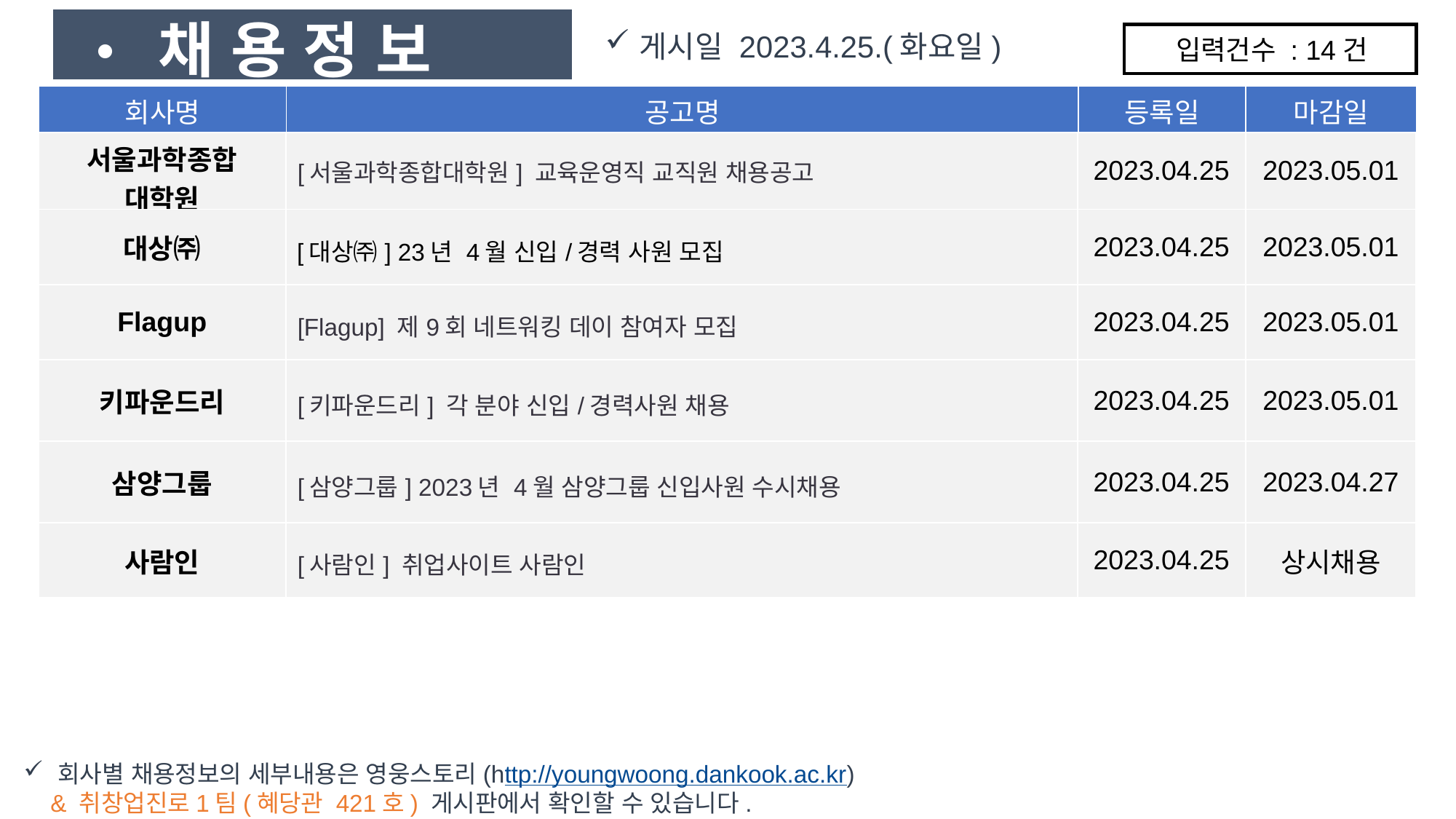

• 채 용 정 보

게시일 2023.4.25.(화요일)

입력건수 : 14건
| 회사명 | 공고명 | 등록일 | 마감일 |
| --- | --- | --- | --- |
| 서울과학종합 대학원 | [서울과학종합대학원] 교육운영직 교직원 채용공고 | 2023.04.25 | 2023.05.01 |
| --- | --- | --- | --- |
| 대상㈜ | [대상㈜] 23년 4월 신입/경력 사원 모집 | 2023.04.25 | 2023.05.01 |
| Flagup | [Flagup] 제9회 네트워킹 데이 참여자 모집 | 2023.04.25 | 2023.05.01 |
| 키파운드리 | [키파운드리] 각 분야 신입/경력사원 채용 | 2023.04.25 | 2023.05.01 |
| 삼양그룹 | [삼양그룹] 2023년 4월 삼양그룹 신입사원 수시채용 | 2023.04.25 | 2023.04.27 |
| 사람인 | [사람인] 취업사이트 사람인 | 2023.04.25 | 상시채용 |
회사별 채용정보의 세부내용은 영웅스토리(http://youngwoong.dankook.ac.kr)
    & 취창업진로1팀(혜당관 421호) 게시판에서 확인할 수 있습니다.